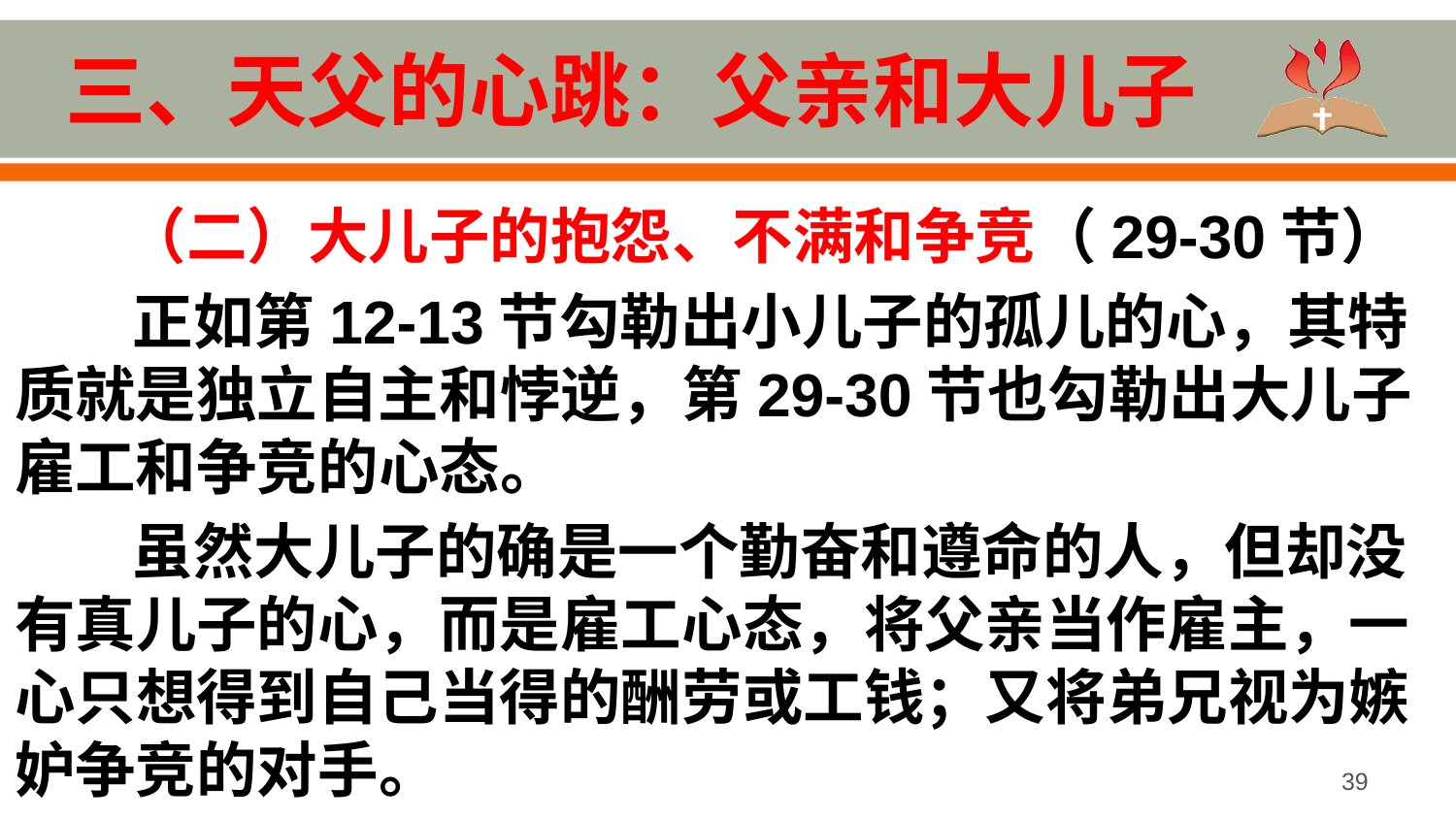

# 三、天父的心跳：父亲和大儿子
       （二）大儿子的抱怨、不满和争竞（29-30节）
正如第12-13节勾勒出小儿子的孤儿的心，其特质就是独立自主和悖逆，第29-30节也勾勒出大儿子雇工和争竞的心态。
虽然大儿子的确是一个勤奋和遵命的人，但却没有真儿子的心，而是雇工心态，将父亲当作雇主，一心只想得到自己当得的酬劳或工钱；又将弟兄视为嫉妒争竞的对手。

39